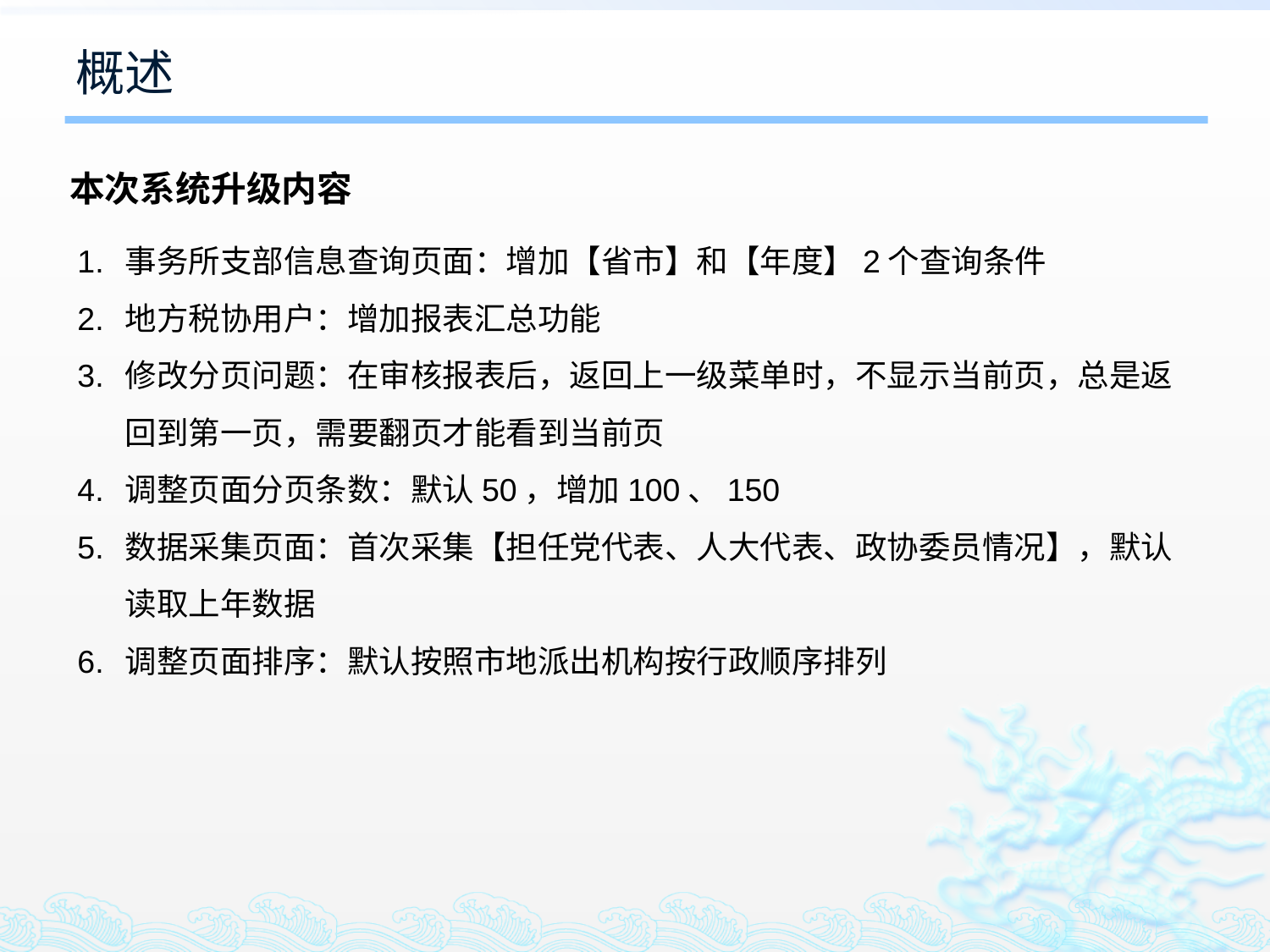

# 概述
本次系统升级内容
事务所支部信息查询页面：增加【省市】和【年度】2个查询条件
地方税协用户：增加报表汇总功能
修改分页问题：在审核报表后，返回上一级菜单时，不显示当前页，总是返回到第一页，需要翻页才能看到当前页
调整页面分页条数：默认50，增加100、150
数据采集页面：首次采集【担任党代表、人大代表、政协委员情况】，默认读取上年数据
调整页面排序：默认按照市地派出机构按行政顺序排列